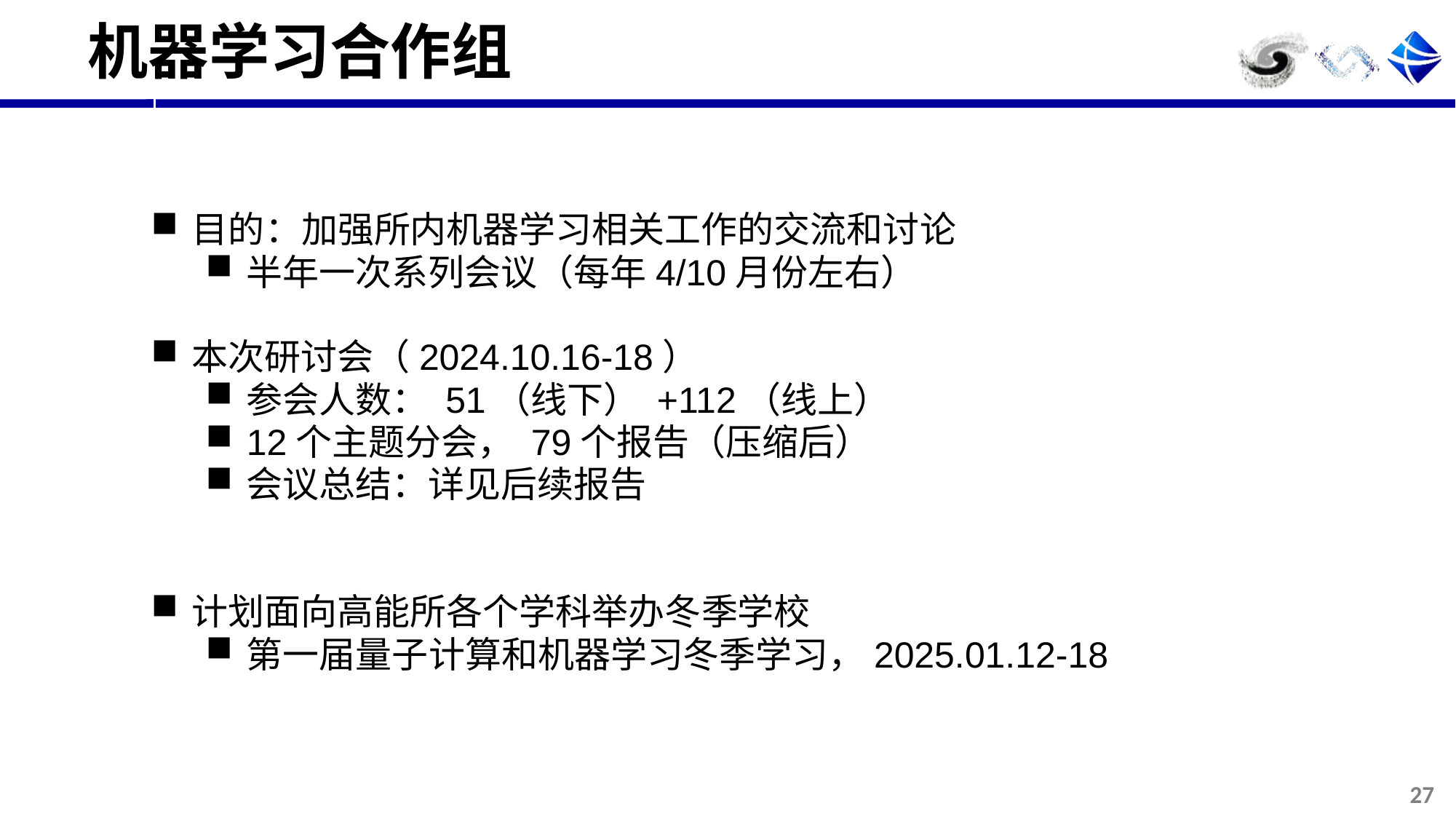

# 机器学习合作组
目的：加强所内机器学习相关工作的交流和讨论
半年一次系列会议（每年4/10月份左右）

本次研讨会（2024.10.16-18）
参会人数： 51（线下） +112（线上）
12个主题分会， 79个报告（压缩后）
会议总结：详见后续报告

计划面向高能所各个学科举办冬季学校
第一届量子计算和机器学习冬季学习，2025.01.12-18